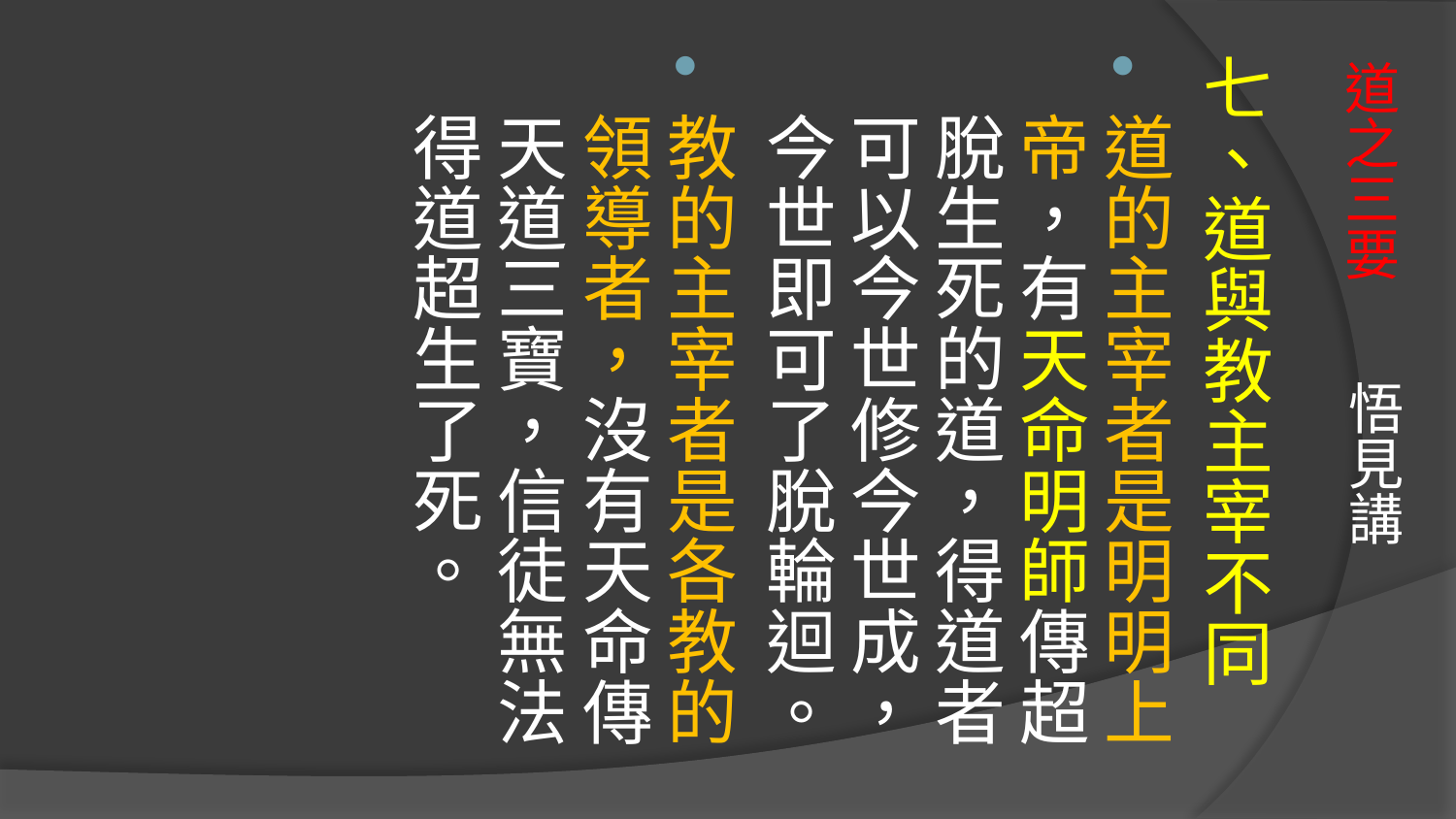

七、道與教主宰不同
道的主宰者是明明上帝，有天命明師傳超脫生死的道，得道者可以今世修今世成，今世即可了脫輪迴。
教的主宰者是各教的領導者，沒有天命傳天道三寶，信徒無法得道超生了死。

# 道之三要        悟見講